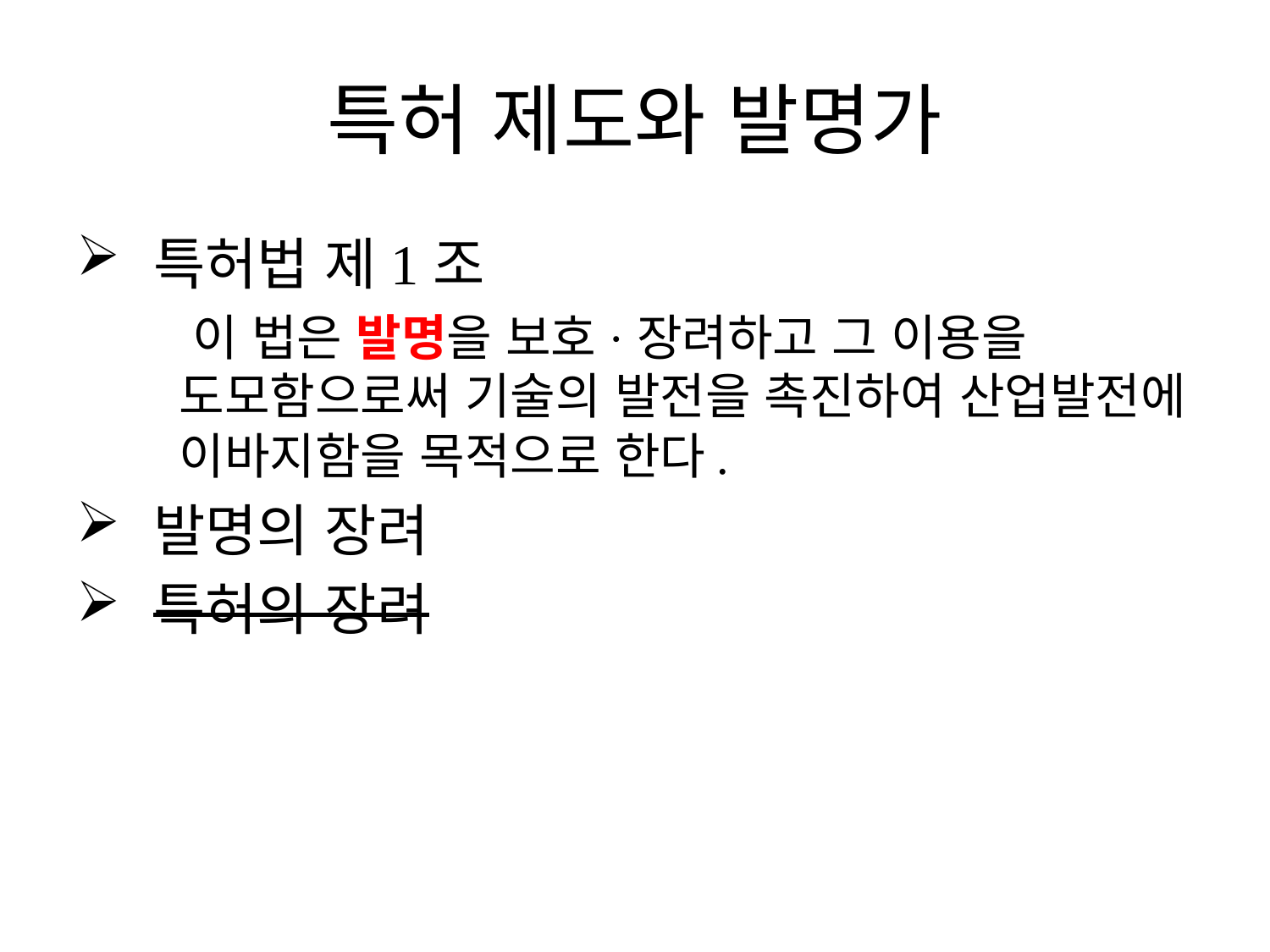

# 특허 제도와 발명가
 특허법 제1조
   이 법은 발명을 보호·장려하고 그 이용을 도모함으로써 기술의 발전을 촉진하여 산업발전에 이바지함을 목적으로 한다.
 발명의 장려
 특허의 장려